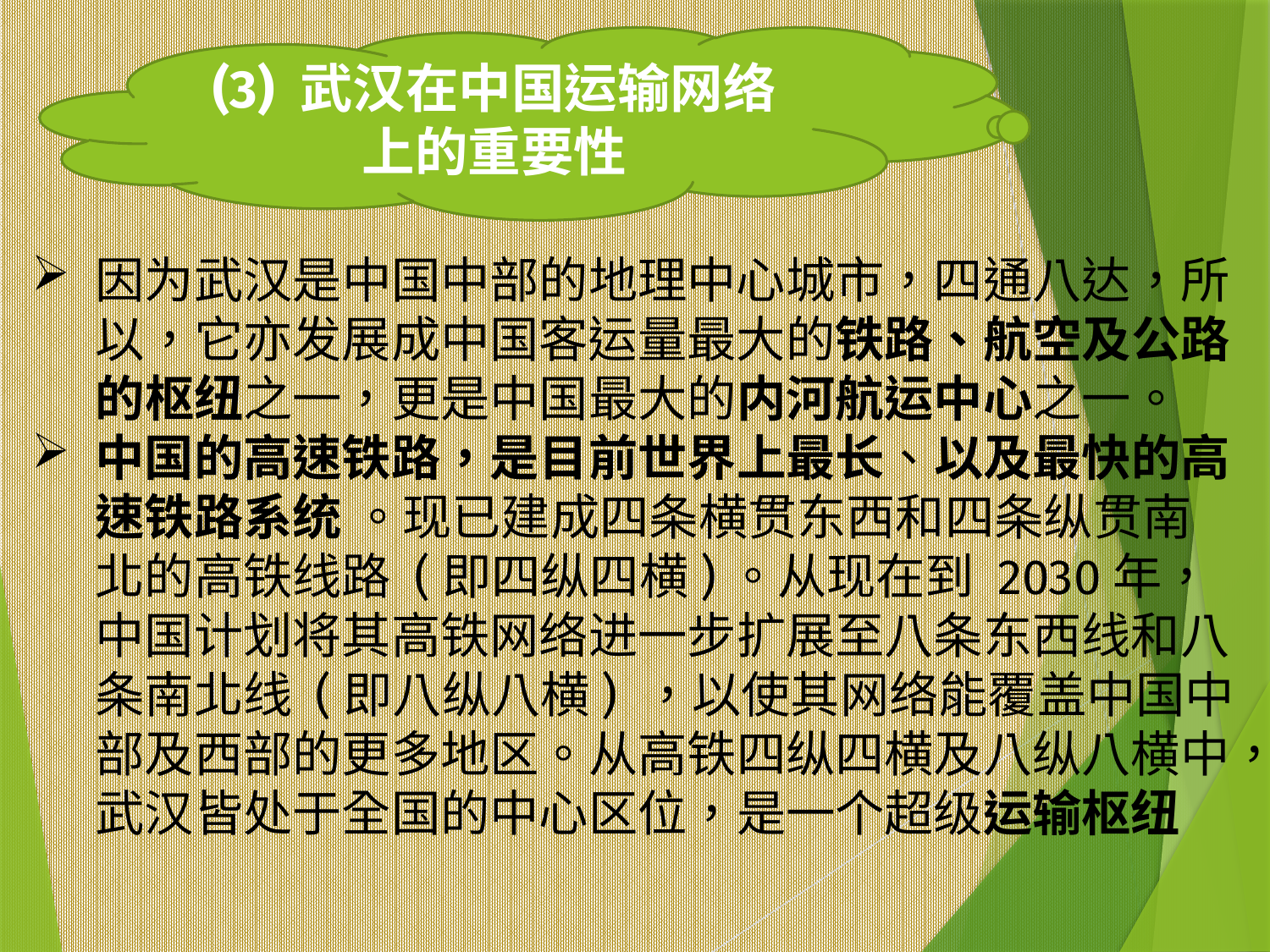

(3) 武汉在中国运输网络上的重要性
因为武汉是中国中部的地理中心城市，四通八达，所以，它亦发展成中国客运量最大的铁路、航空及公路的枢纽之一，更是中国最大的内河航运中心之一。
中国的高速铁路，是目前世界上最长、以及最快的高速铁路系统 。现已建成四条横贯东西和四条纵贯南北的高铁线路 (即四纵四横)。从现在到 2030年，中国计划将其高铁网络进一步扩展至八条东西线和八条南北线 (即八纵八横) ，以使其网络能覆盖中国中部及西部的更多地区。从高铁四纵四横及八纵八横中，武汉皆处于全国的中心区位，是一个超级运输枢纽